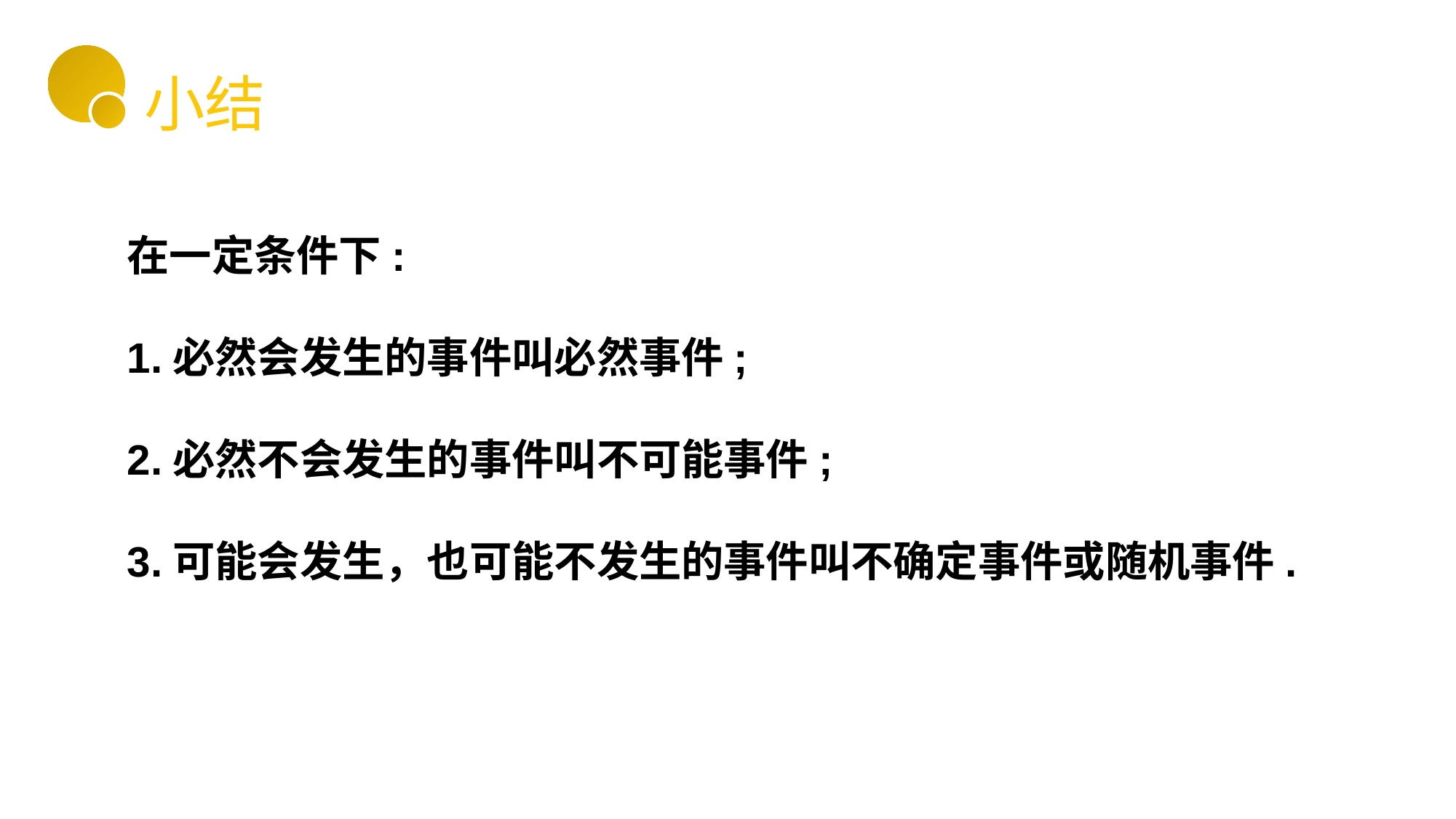

小结
在一定条件下:
1.必然会发生的事件叫必然事件;
2.必然不会发生的事件叫不可能事件;
3.可能会发生，也可能不发生的事件叫不确定事件或随机事件.